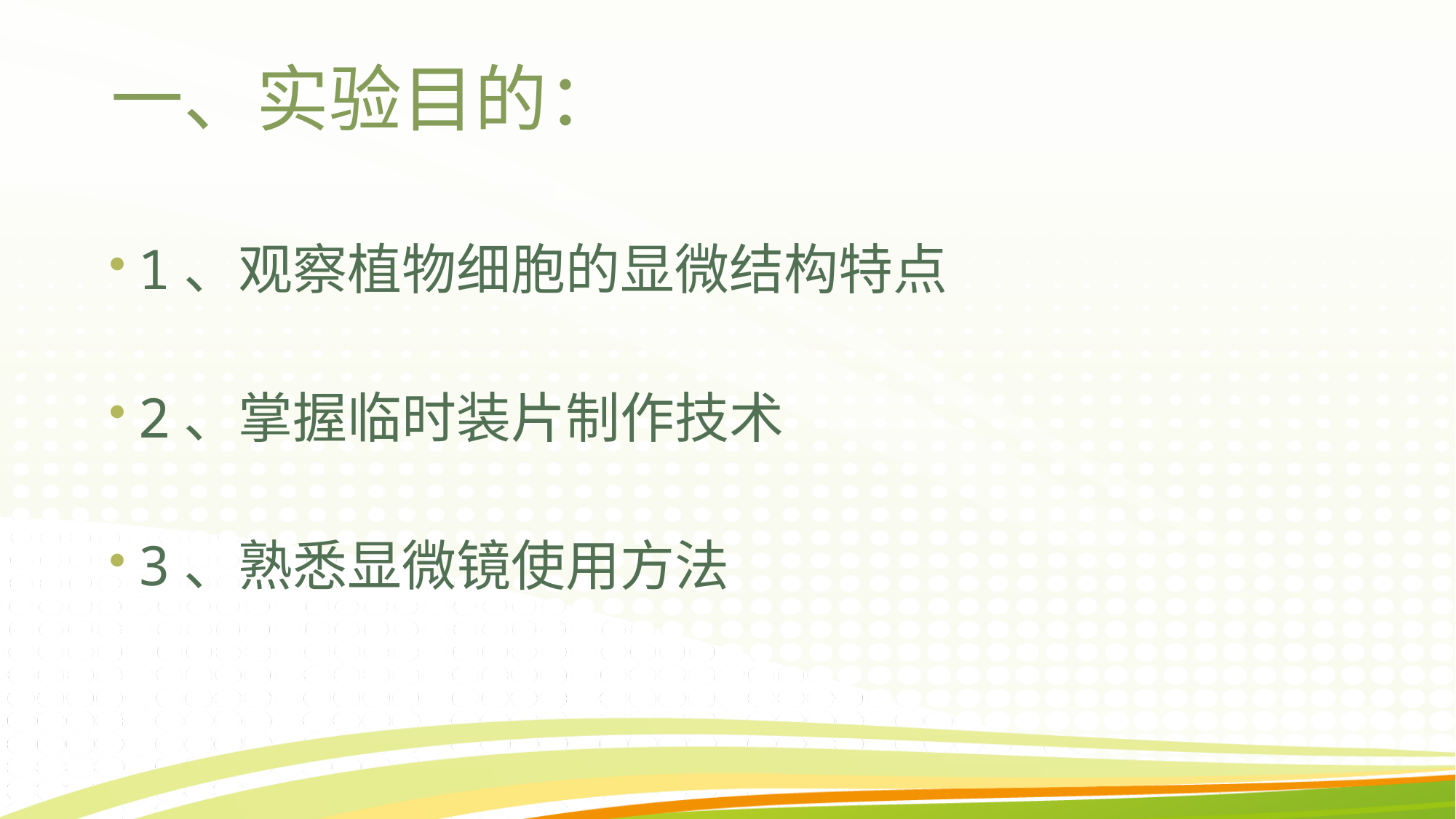

# 一、实验目的：

1、观察植物细胞的显微结构特点

2、掌握临时装片制作技术

3、熟悉显微镜使用方法